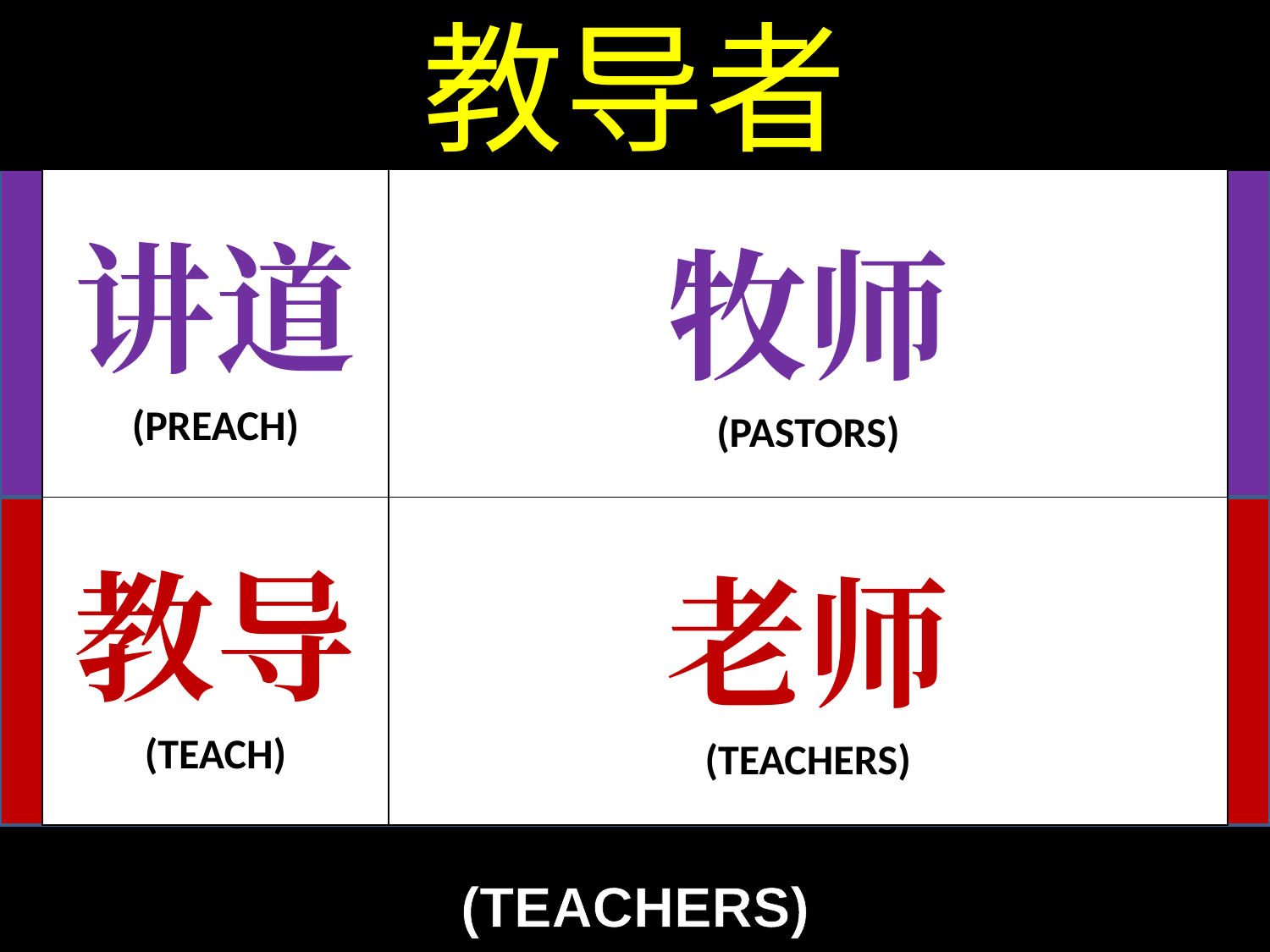

教导者

| 讲道 (PREACH) | 牧师 (PASTORS) |
| --- | --- |
| 教导 (TEACH) | 老师 (TEACHERS) |

(TEACHERS)